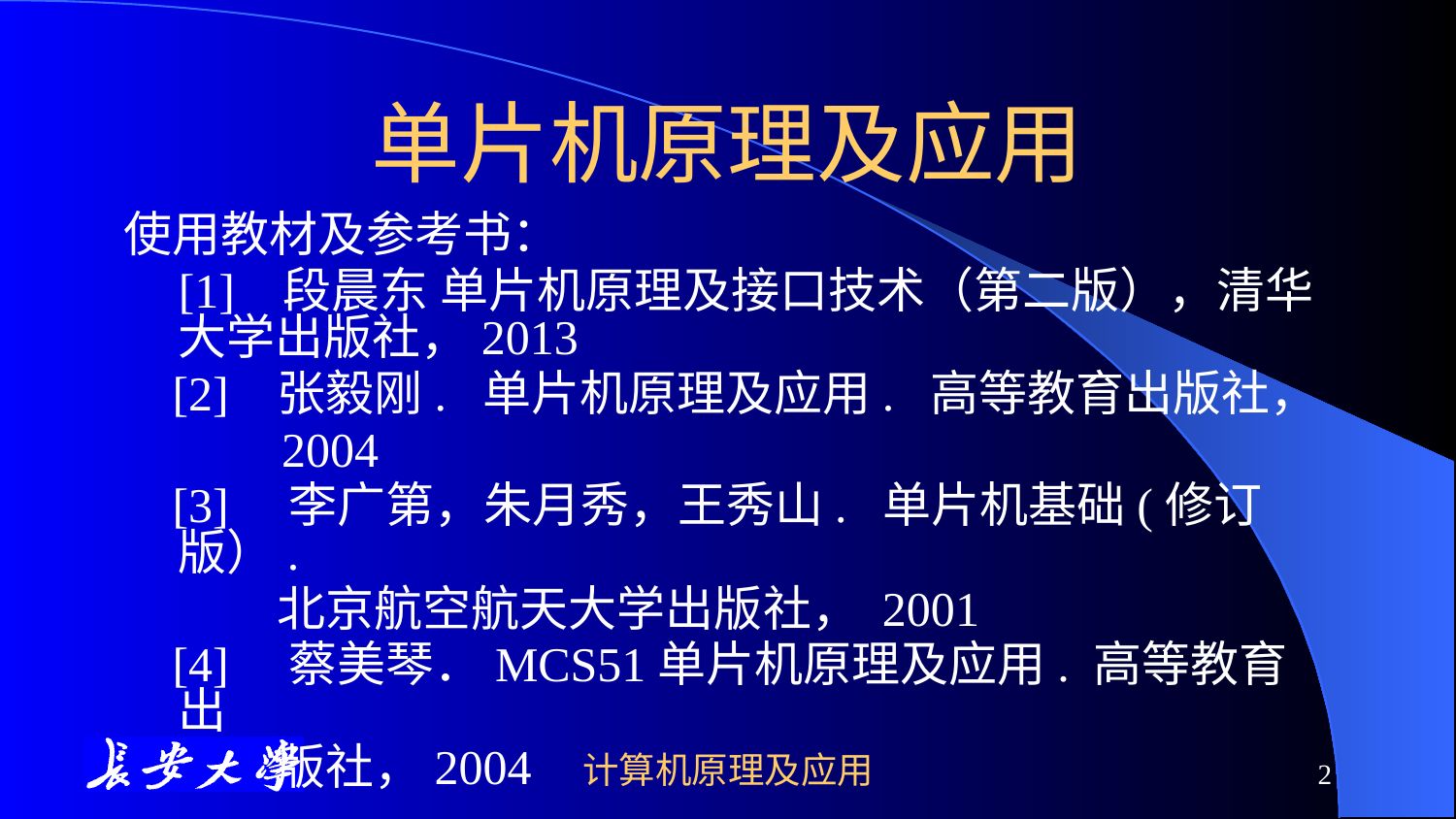

# 单片机原理及应用
使用教材及参考书：
	[1]   段晨东 单片机原理及接口技术（第二版），清华大学出版社，2013
    [2]   张毅刚.  单片机原理及应用.  高等教育出版社，
             2004
    [3]    李广第，朱月秀，王秀山.  单片机基础(修订版）.
             北京航空航天大学出版社， 2001
    [4]    蔡美琴．MCS51单片机原理及应用. 高等教育出
             版社，2004
计算机原理及应用
2